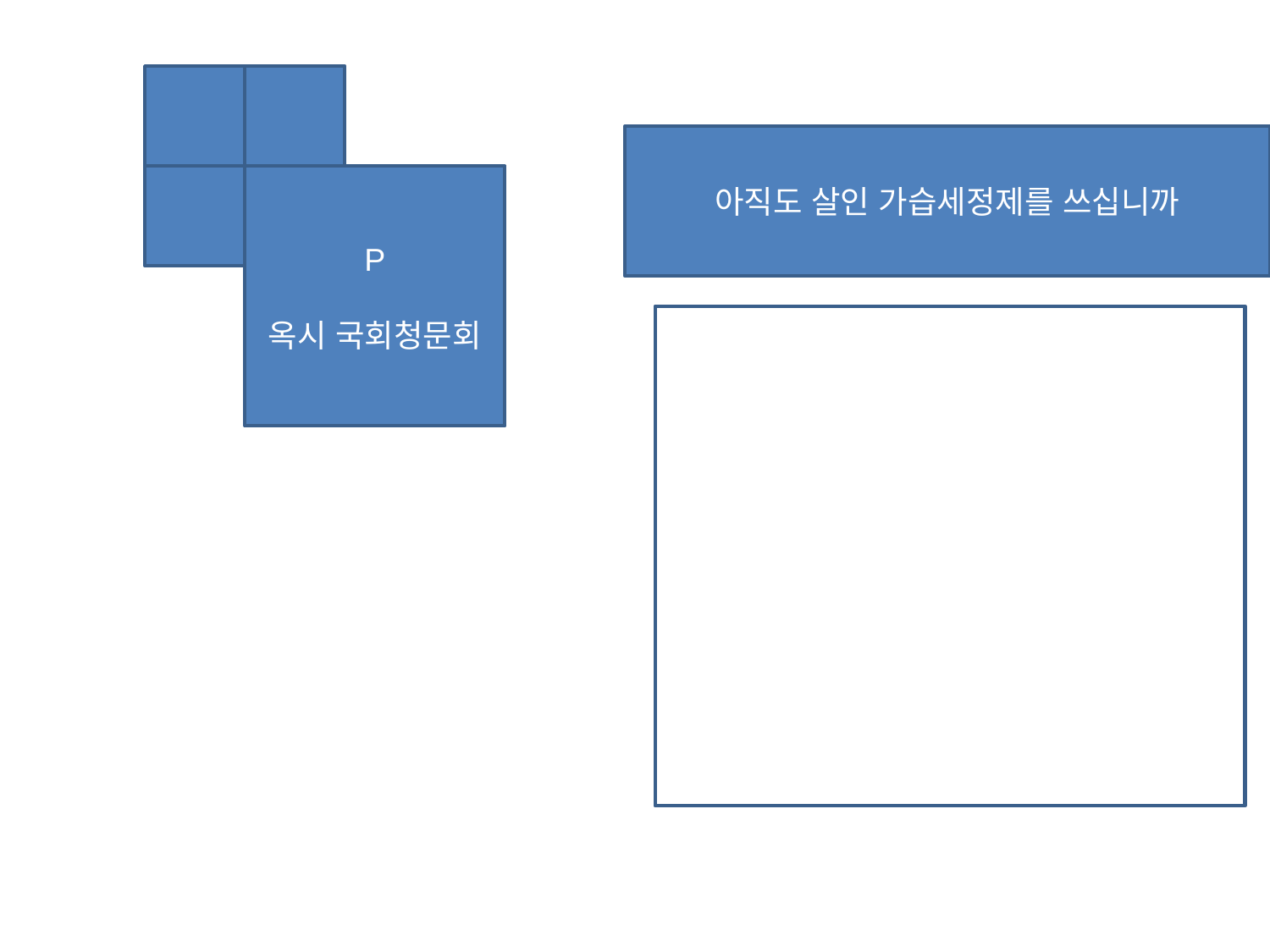

아직도 살인 가습세정제를 쓰십니까

P

옥시 국회청문회